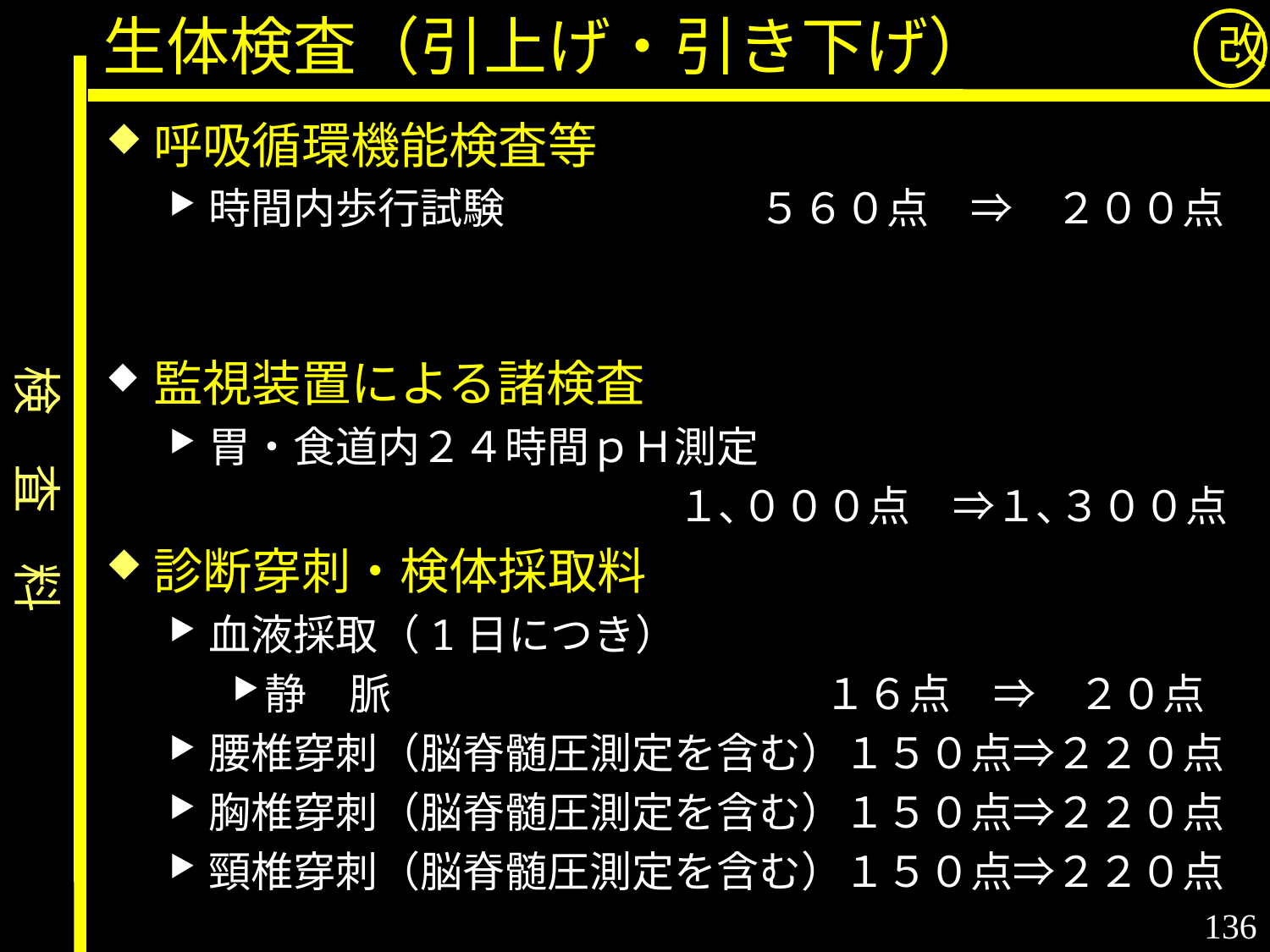

生体検査（引上げ・引き下げ）
改

呼吸循環機能検査等
時間内歩行試験　　　　　　５６０点　⇒　２００点

監視装置による諸検査
胃・食道内２４時間ｐＨ測定
　　　　　　　　　　　　１､０００点　⇒１､３００点
診断穿刺・検体採取料
血液採取（1日につき）
静　脈　　　　　　　　 　　１６点　⇒　２０点
腰椎穿刺（脳脊髄圧測定を含む）１５０点⇒２２０点
胸椎穿刺（脳脊髄圧測定を含む）１５０点⇒２２０点
頸椎穿刺（脳脊髄圧測定を含む）１５０点⇒２２０点

検　査　料
136